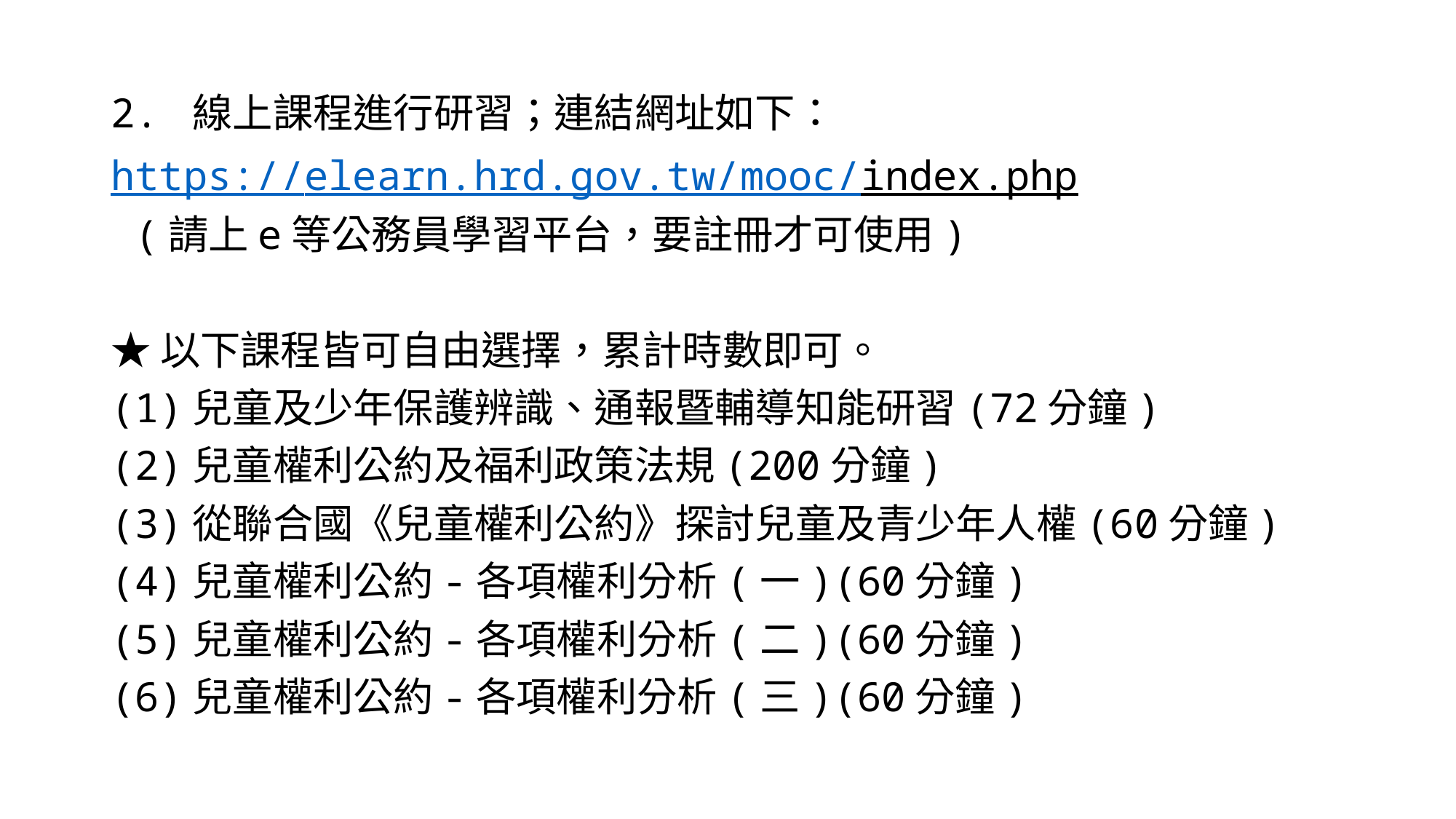

2. 線上課程進行研習；連結網址如下：
https://elearn.hrd.gov.tw/mooc/index.php
 (請上e等公務員學習平台，要註冊才可使用)

★以下課程皆可自由選擇，累計時數即可。
(1)兒童及少年保護辨識、通報暨輔導知能研習(72分鐘)
(2)兒童權利公約及福利政策法規(200分鐘)
(3)從聯合國《兒童權利公約》探討兒童及青少年人權(60分鐘)
(4)兒童權利公約-各項權利分析(一)(60分鐘)
(5)兒童權利公約-各項權利分析(二)(60分鐘)
(6)兒童權利公約-各項權利分析(三)(60分鐘)